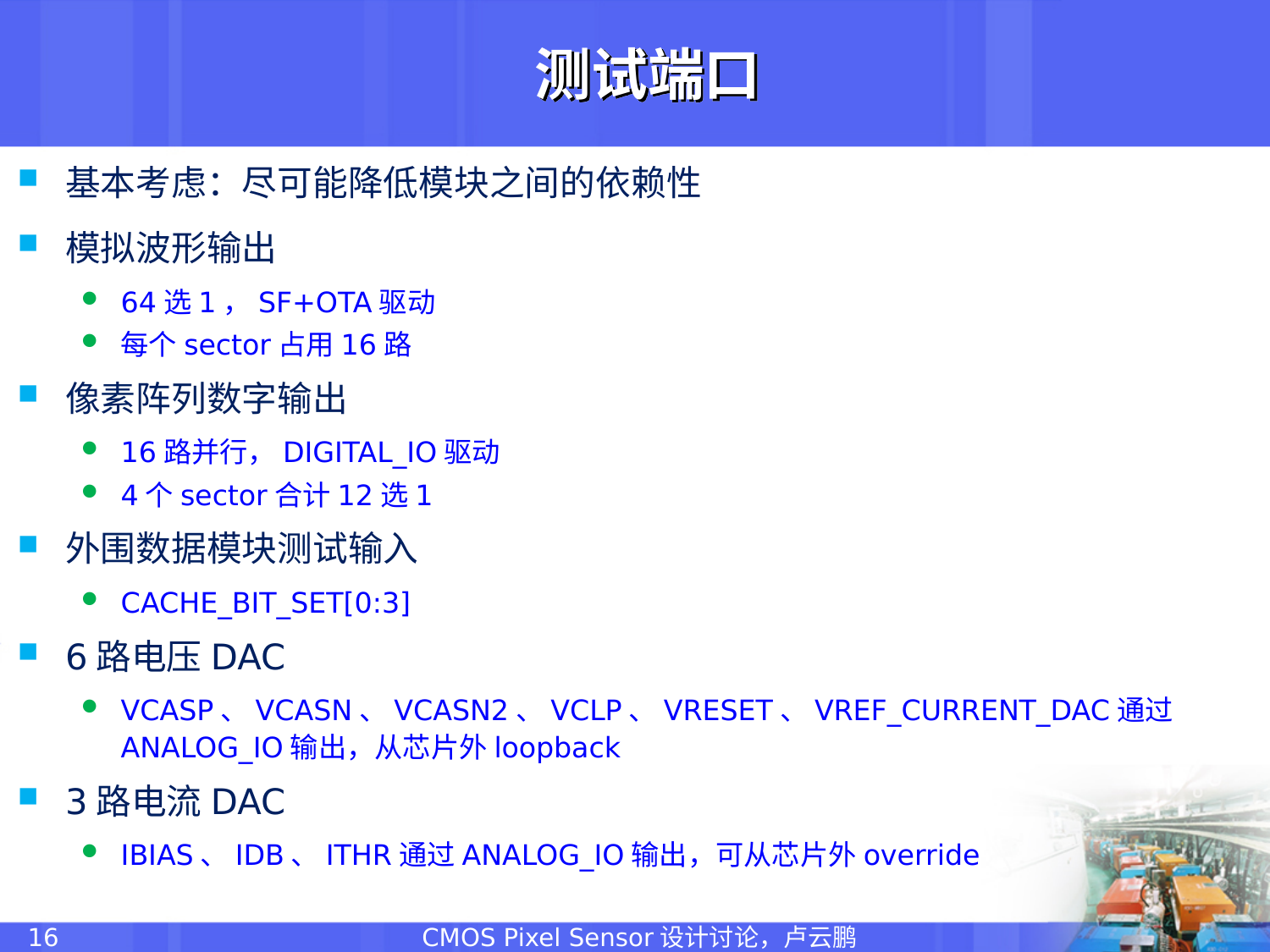

# 测试端口
基本考虑：尽可能降低模块之间的依赖性
模拟波形输出
64选1，SF+OTA驱动
每个sector占用16路
像素阵列数字输出
16路并行，DIGITAL_IO驱动
4个sector合计12选1
外围数据模块测试输入
CACHE_BIT_SET[0:3]
6路电压DAC
VCASP、VCASN、VCASN2、VCLP、VRESET、VREF_CURRENT_DAC通过ANALOG_IO输出，从芯片外loopback
3路电流DAC
IBIAS、IDB、ITHR通过ANALOG_IO输出，可从芯片外override
CMOS Pixel Sensor设计讨论，卢云鹏
16